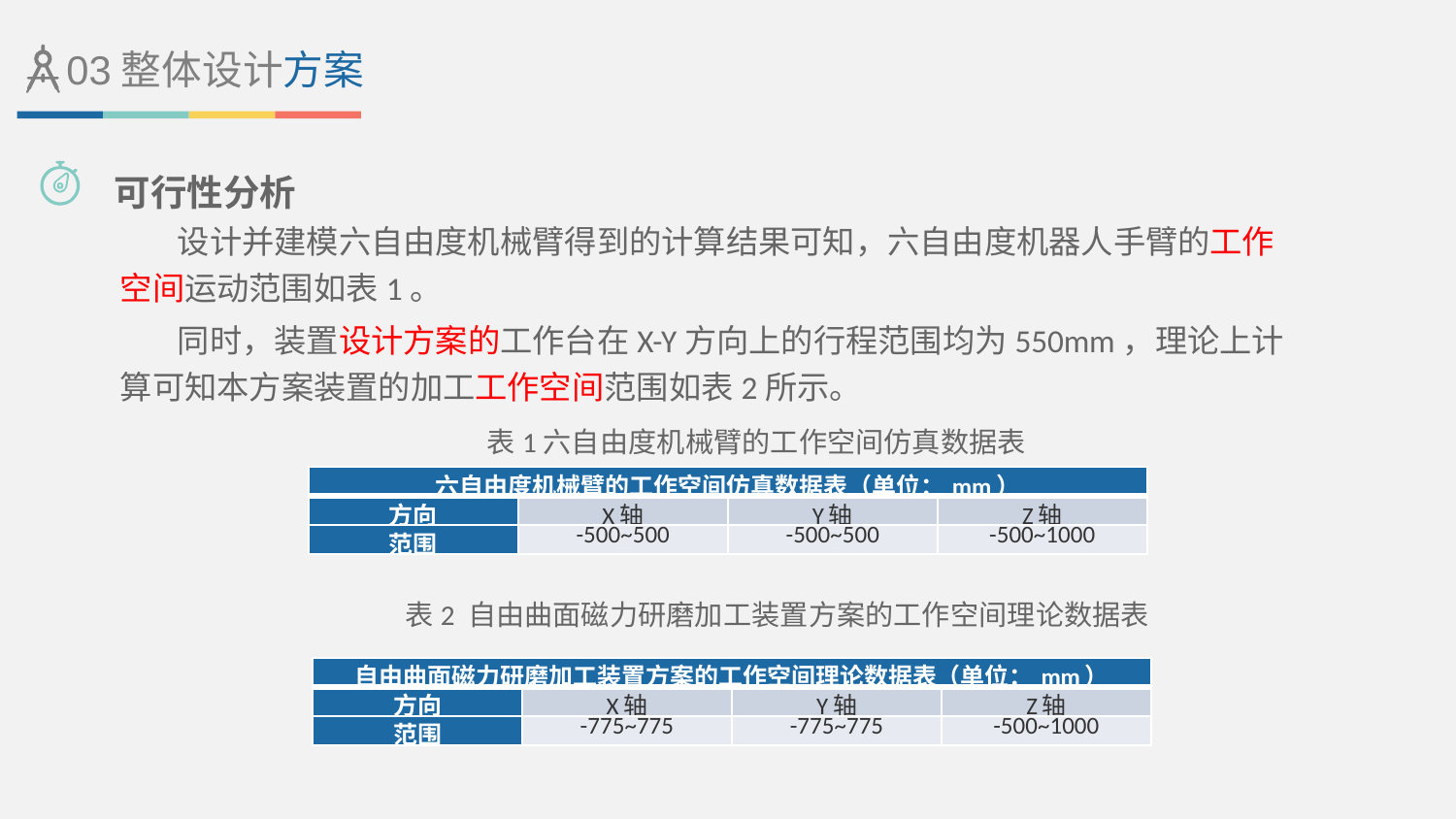

03整体设计方案

可行性分析
设计并建模六自由度机械臂得到的计算结果可知，六自由度机器人手臂的工作空间运动范围如表1。
同时，装置设计方案的工作台在X-Y方向上的行程范围均为550mm，理论上计算可知本方案装置的加工工作空间范围如表2所示。
表1六自由度机械臂的工作空间仿真数据表
| 六自由度机械臂的工作空间仿真数据表（单位：mm） |  |  |  |
| --- | --- | --- | --- |
| 方向 | X轴 | Y轴 | Z轴 |
| 范围 | -500~500 | -500~500 | -500~1000 |
表2 自由曲面磁力研磨加工装置方案的工作空间理论数据表
| 自由曲面磁力研磨加工装置方案的工作空间理论数据表（单位：mm） |  |  |  |
| --- | --- | --- | --- |
| 方向 | X轴 | Y轴 | Z轴 |
| 范围 | -775~775 | -775~775 | -500~1000 |